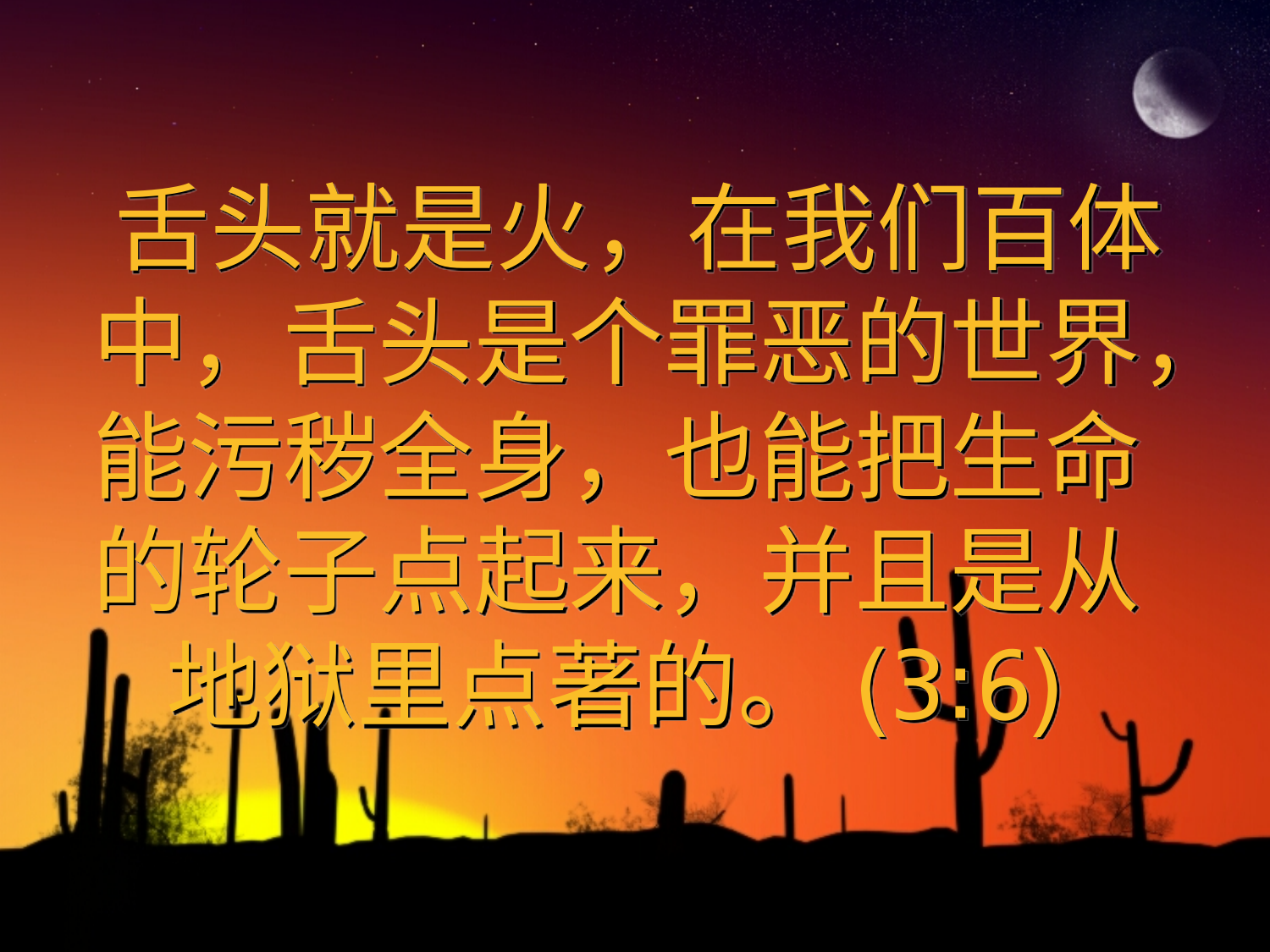

# 舌头就是火，在我们百体中，舌头是个罪恶的世界，能污秽全身，也能把生命的轮子点起来，并且是从地狱里点著的。(3:6)